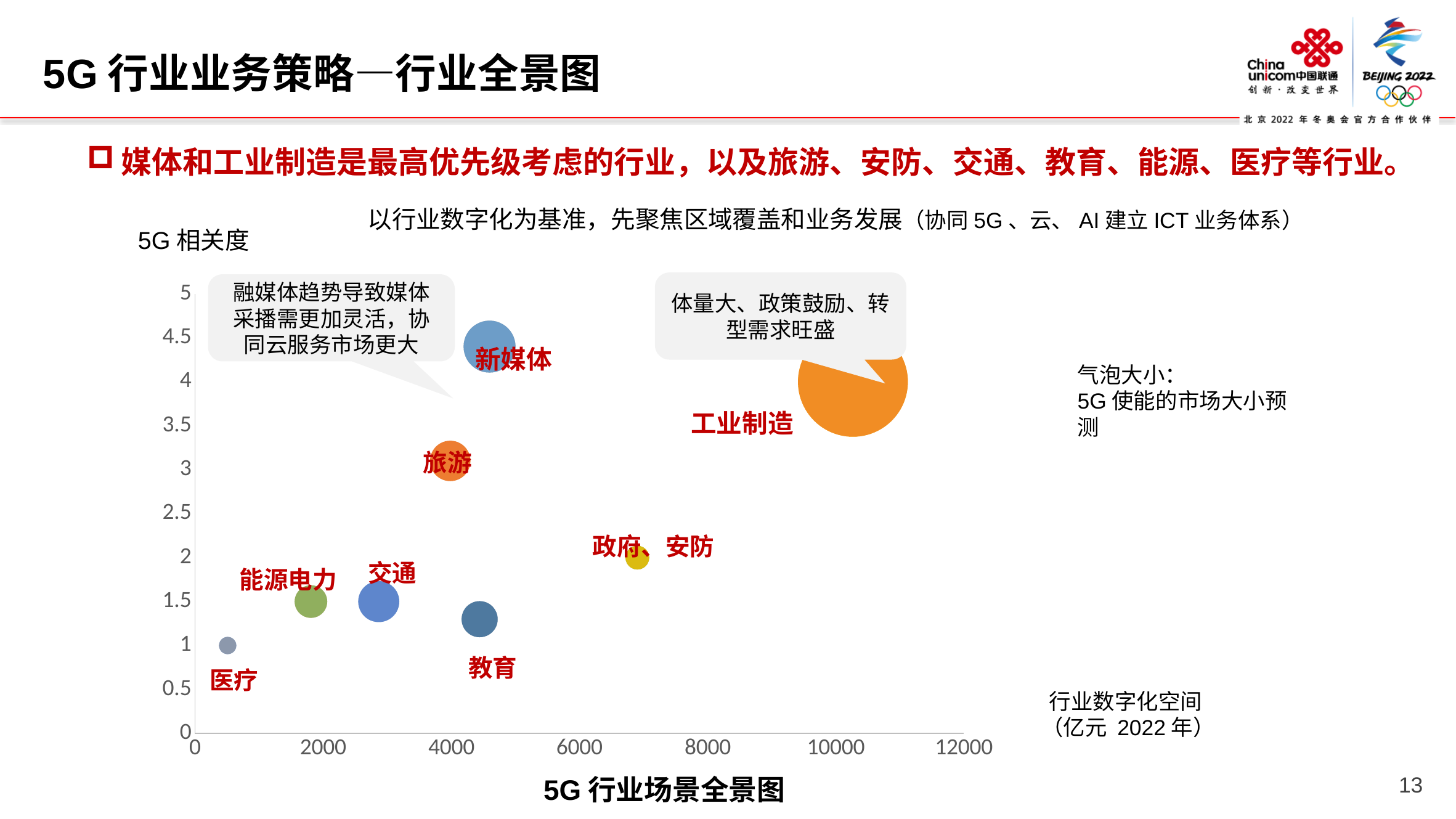

5G行业业务策略—行业全景图
媒体和工业制造是最高优先级考虑的行业，以及旅游、安防、交通、教育、能源、医疗等行业。
以行业数字化为基准，先聚焦区域覆盖和业务发展（协同5G、云、AI建立ICT业务体系）
5G相关度

### Chart

| Category | 新媒体 22 | 新制造22 | 医疗22 | 政府、安防22 | 交通22 | 能源电力22 | 教育22 | 新媒体 22 | 新制造22 | 医疗22 | 政府、安防22 | 交通22 | 能源电力22 | 教育22 | 旅游 |
|---|---|---|---|---|---|---|---|---|---|---|---|---|---|---|---|
体量大、政策鼓励、转型需求旺盛
融媒体趋势导致媒体采播需更加灵活，协同云服务市场更大
新媒体
气泡大小：
5G使能的市场大小预测
工业制造
旅游
政府、安防
交通
能源电力
教育
医疗
行业数字化空间
（亿元 2022年）
5G行业场景全景图